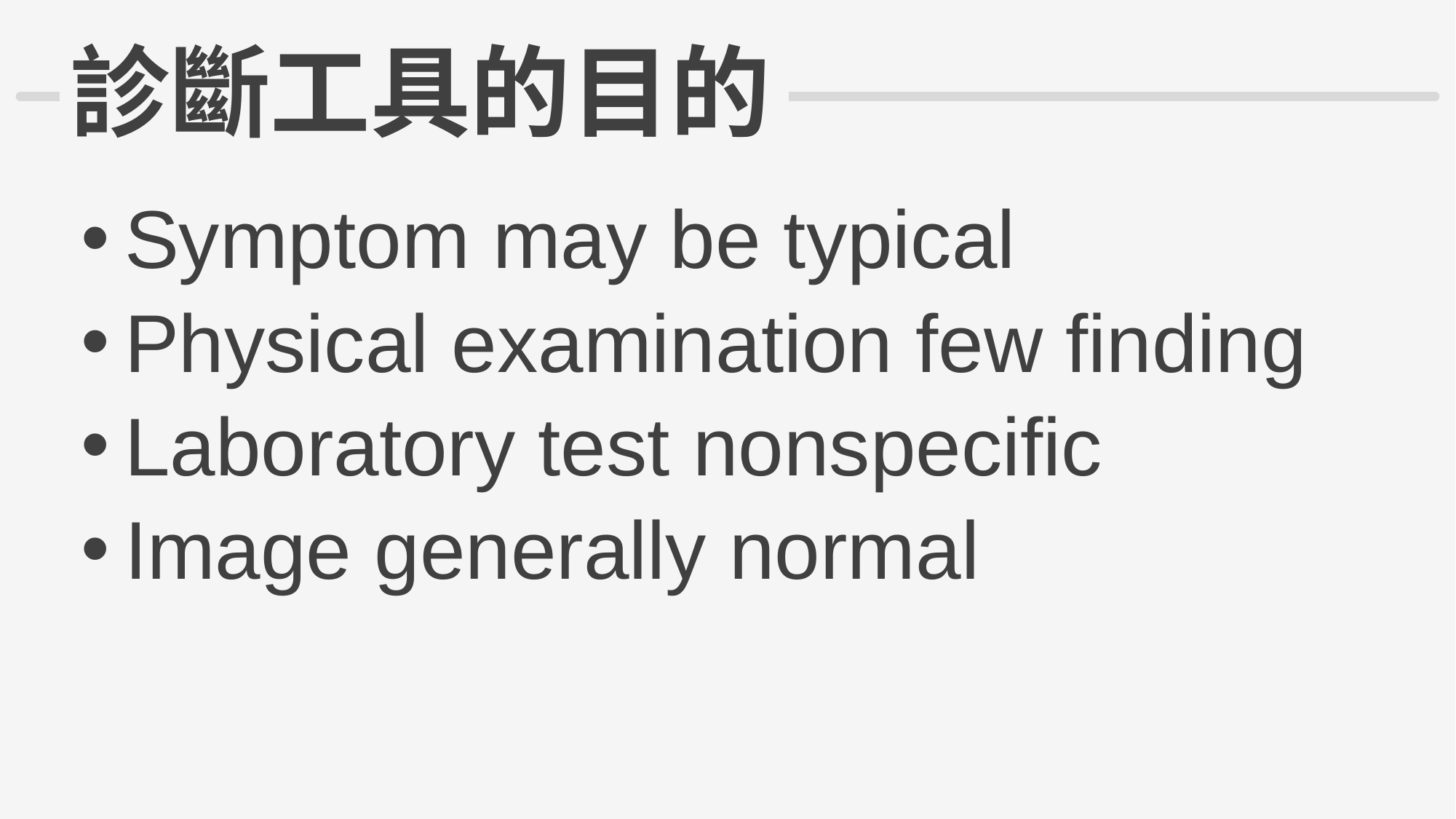

# 診斷工具的目的
Symptom may be typical
Physical examination few finding
Laboratory test nonspecific
Image generally normal